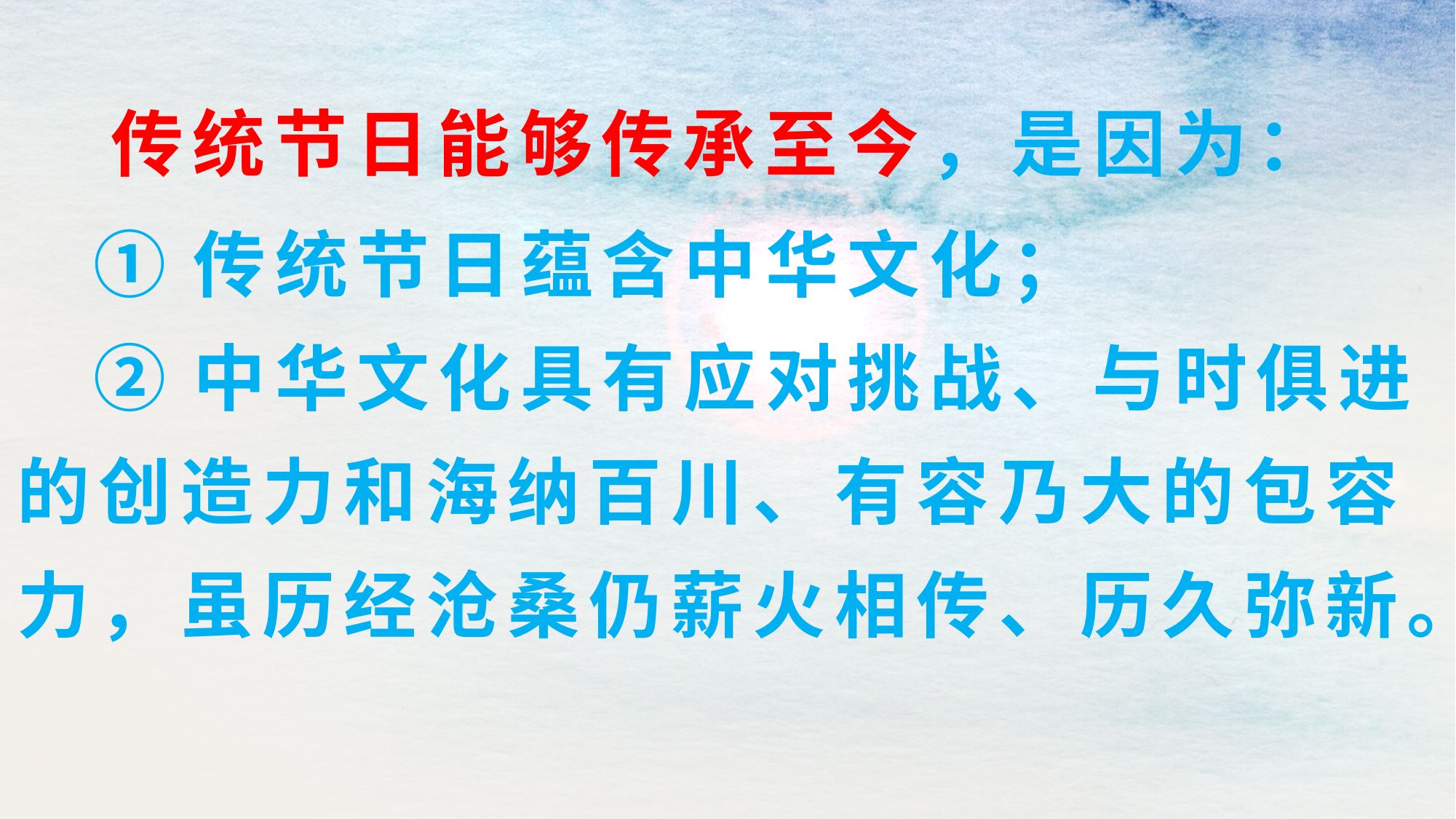

传统节日能够传承至今，是因为：
   ①传统节日蕴含中华文化；
   ②中华文化具有应对挑战、与时俱进的创造力和海纳百川、有容乃大的包容力，虽历经沧桑仍薪火相传、历久弥新。